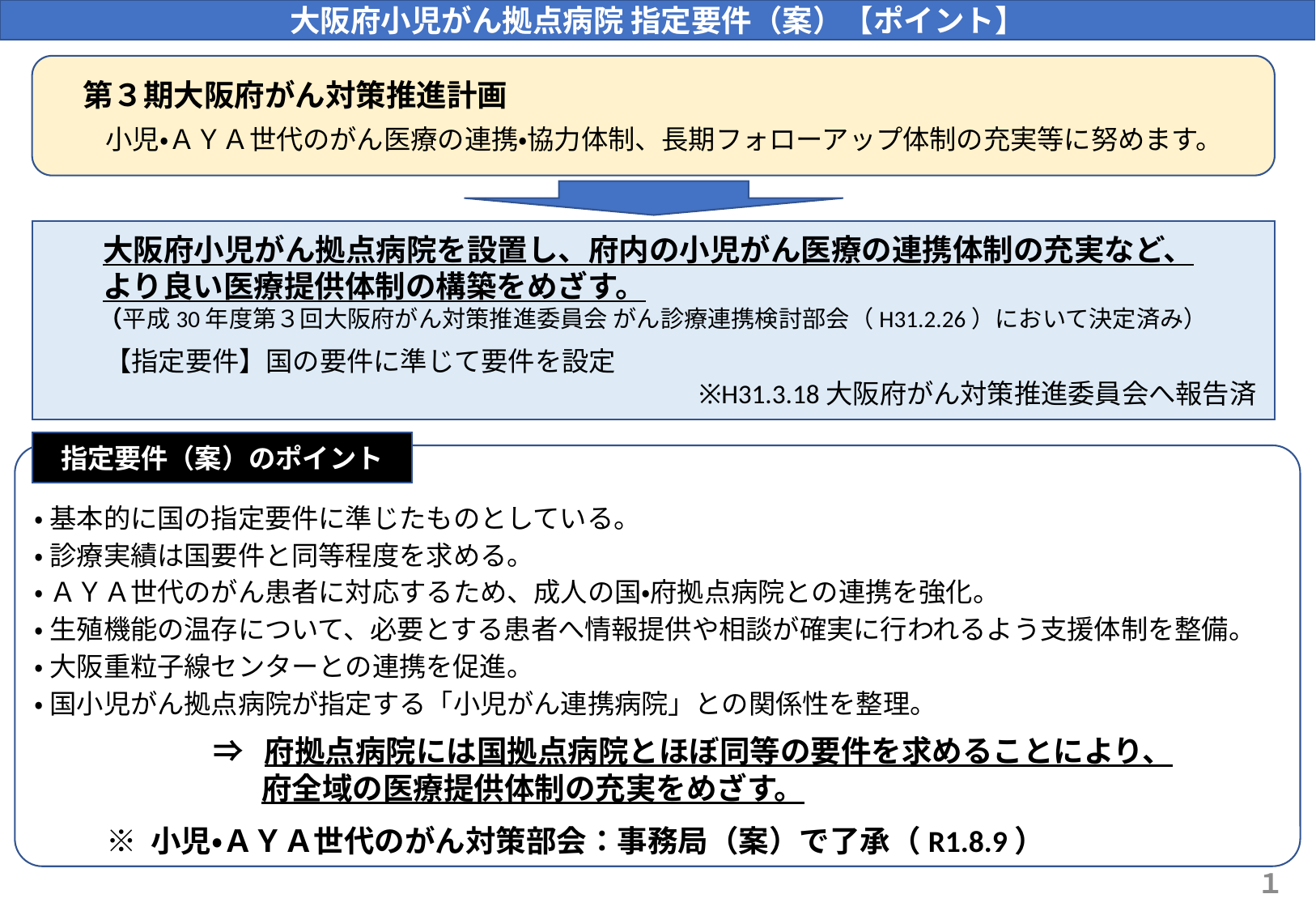

大阪府小児がん拠点病院 指定要件（案）【ポイント】
第３期大阪府がん対策推進計画

小児・ＡＹＡ世代のがん医療の連携・協力体制、長期フォローアップ体制の充実等に努めます。

大阪府小児がん拠点病院を設置し、府内の小児がん医療の連携体制の充実など、
より良い医療提供体制の構築をめざす。
（平成30年度第３回大阪府がん対策推進委員会 がん診療連携検討部会（H31.2.26）において決定済み）

【指定要件】国の要件に準じて要件を設定
※H31.3.18大阪府がん対策推進委員会へ報告済
指定要件（案）のポイント

・ 基本的に国の指定要件に準じたものとしている。
・ 診療実績は国要件と同等程度を求める。
・ ＡＹＡ世代のがん患者に対応するため、成人の国・府拠点病院との連携を強化。
・ 生殖機能の温存について、必要とする患者へ情報提供や相談が確実に行われるよう支援体制を整備。
・ 大阪重粒子線センターとの連携を促進。
・ 国小児がん拠点病院が指定する「小児がん連携病院」との関係性を整理。

  ⇒  府拠点病院には国拠点病院とほぼ同等の要件を求めることにより、
府全域の医療提供体制の充実をめざす。

※ 小児・ＡＹＡ世代のがん対策部会：事務局（案）で了承（R1.8.9）
１